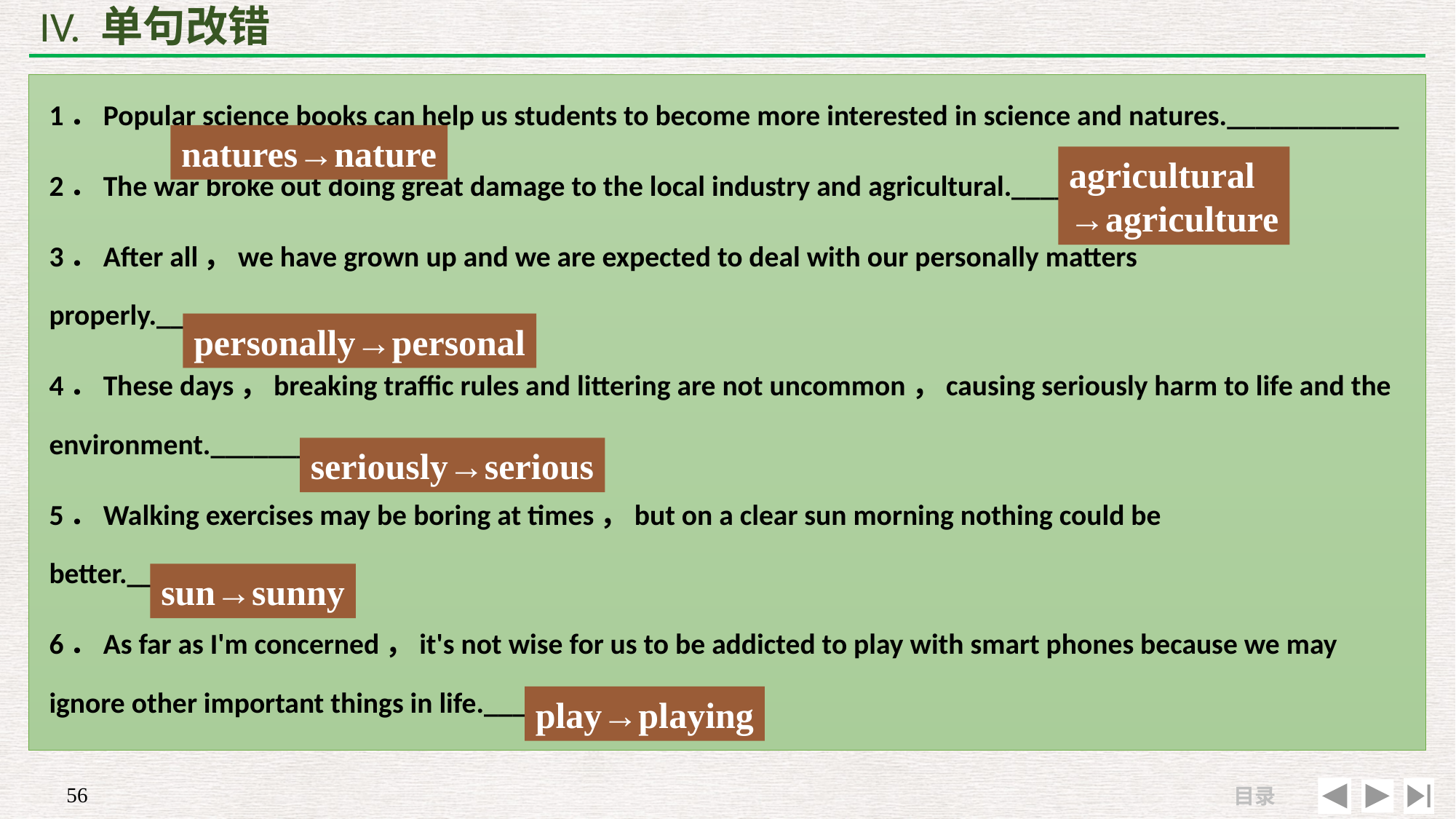

# IV. 单句改错
1．Popular science books can help us students to become more interested in science and natures.____________
2．The war broke out doing great damage to the local industry and agricultural.____________
3．After all，we have grown up and we are expected to deal with our personally matters properly.____________
4．These days，breaking traffic rules and littering are not uncommon，causing seriously harm to life and the environment.____________
5．Walking exercises may be boring at times，but on a clear sun morning nothing could be better.____________
6．As far as I'm concerned，it's not wise for us to be addicted to play with smart phones because we may ignore other important things in life.____________

natures→nature
agricultural→agriculture
personally→personal
seriously→serious
sun→sunny
play→playing